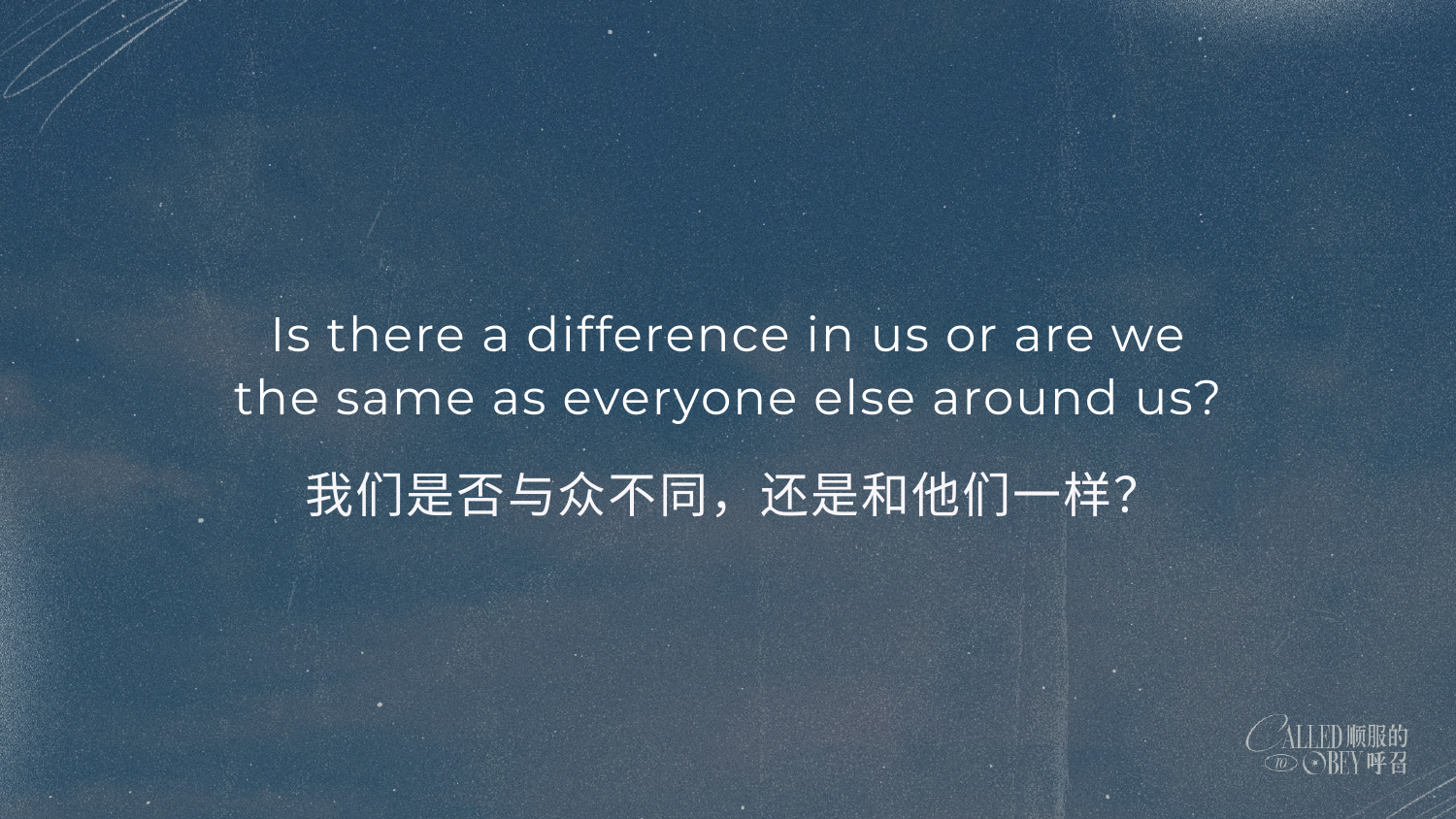

Is there a difference in us or are we
the same as everyone else around us?

我们是否与众不同，还是和他们一样？